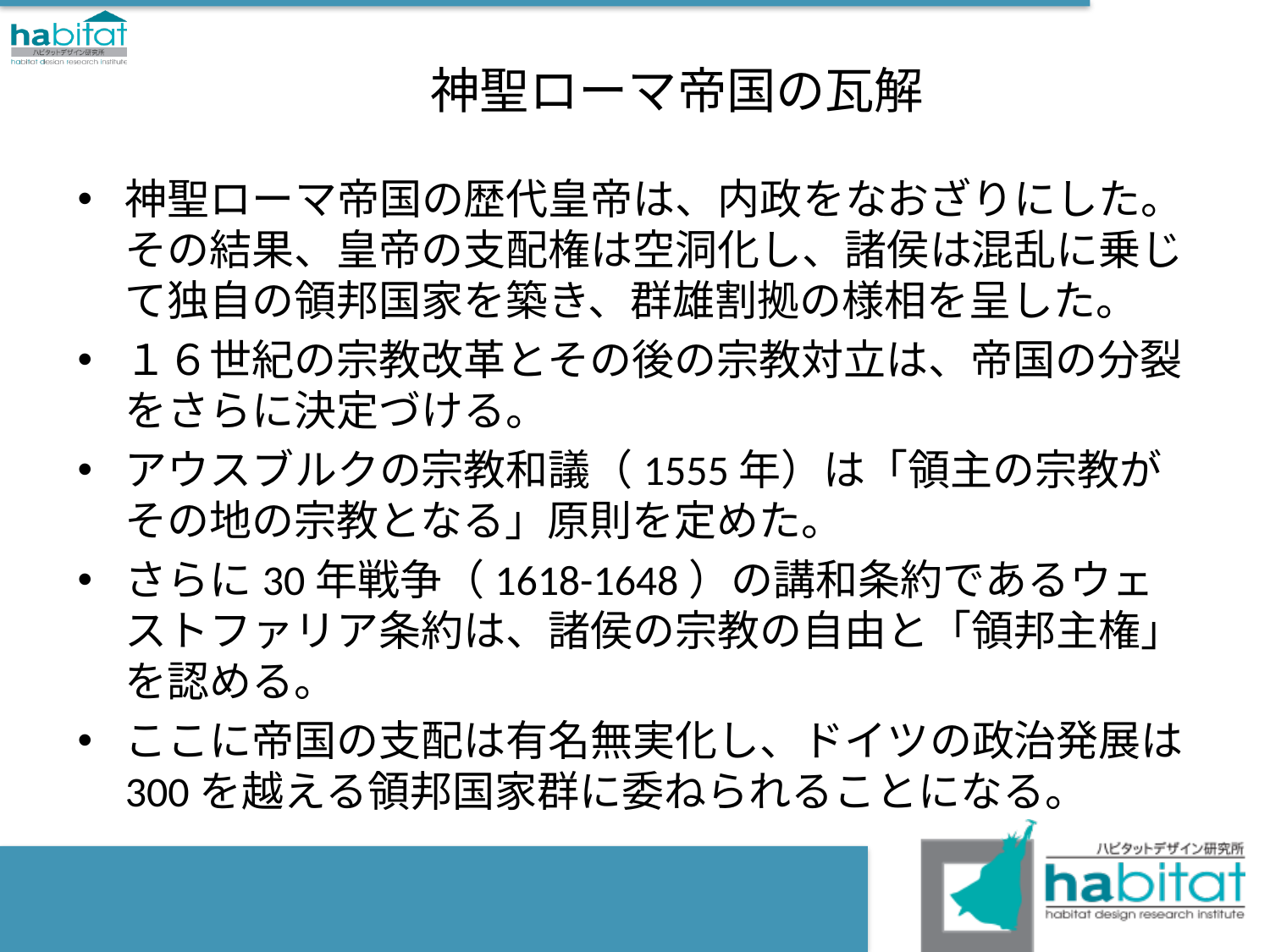

# 神聖ローマ帝国の瓦解
神聖ローマ帝国の歴代皇帝は、内政をなおざりにした。その結果、皇帝の支配権は空洞化し、諸侯は混乱に乗じて独自の領邦国家を築き、群雄割拠の様相を呈した。
１６世紀の宗教改革とその後の宗教対立は、帝国の分裂をさらに決定づける。
アウスブルクの宗教和議（1555年）は「領主の宗教がその地の宗教となる」原則を定めた。
さらに30年戦争（1618-1648）の講和条約であるウェストファリア条約は、諸侯の宗教の自由と「領邦主権」を認める。
ここに帝国の支配は有名無実化し、ドイツの政治発展は300を越える領邦国家群に委ねられることになる。